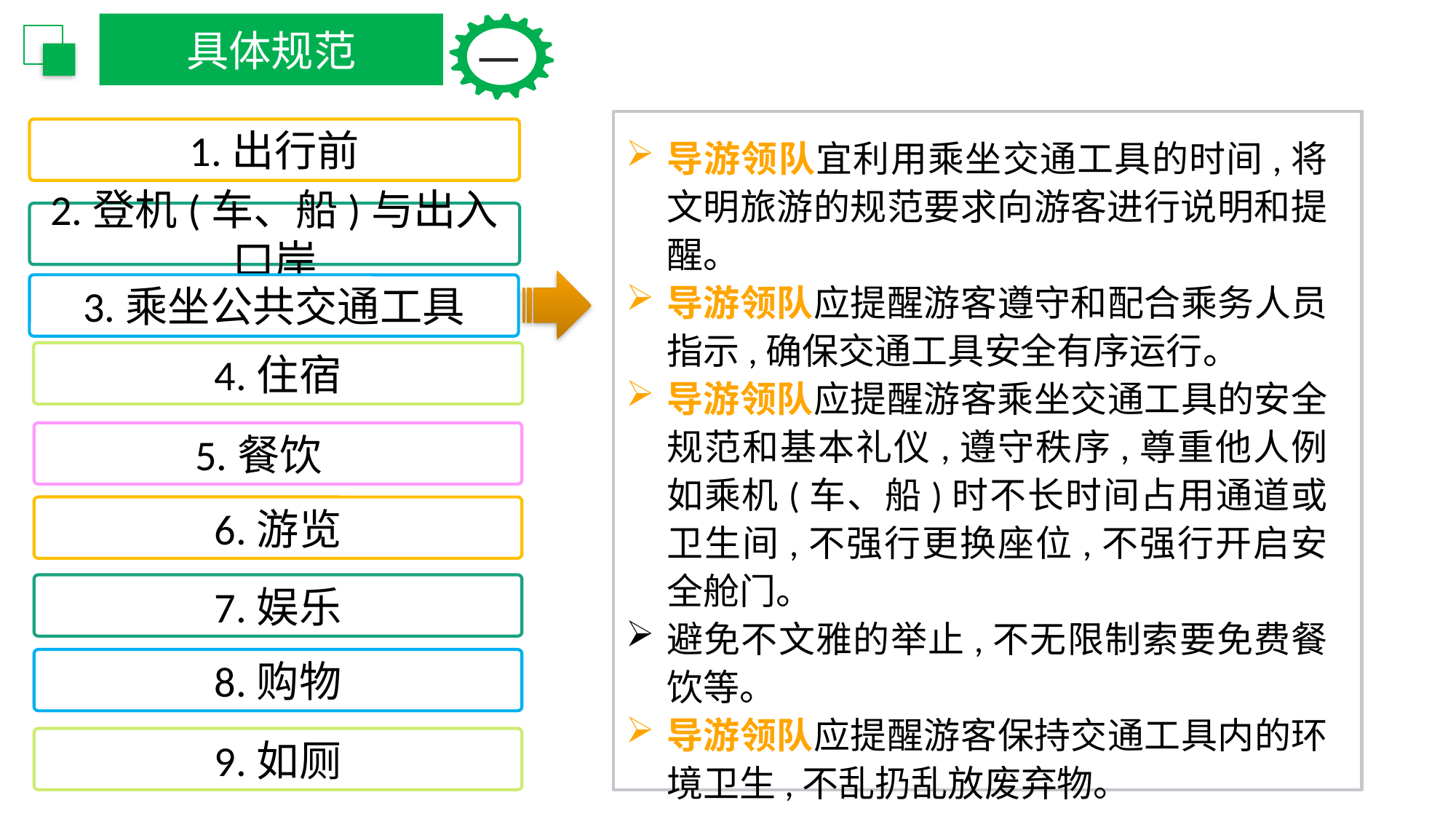

具体规范

一

1.出行前
导游领队宜利用乘坐交通工具的时间,将文明旅游的规范要求向游客进行说明和提醒。
导游领队应提醒游客遵守和配合乘务人员指示,确保交通工具安全有序运行。
导游领队应提醒游客乘坐交通工具的安全规范和基本礼仪,遵守秩序,尊重他人例如乘机(车、船)时不长时间占用通道或卫生间,不强行更换座位,不强行开启安全舱门。
避免不文雅的举止,不无限制索要免费餐饮等。
导游领队应提醒游客保持交通工具内的环境卫生,不乱扔乱放废弃物。
2.登机(车、船)与出入口岸

3.乘坐公共交通工具
4.住宿
5.餐饮
6.游览
7.娱乐
8.购物
9.如厕